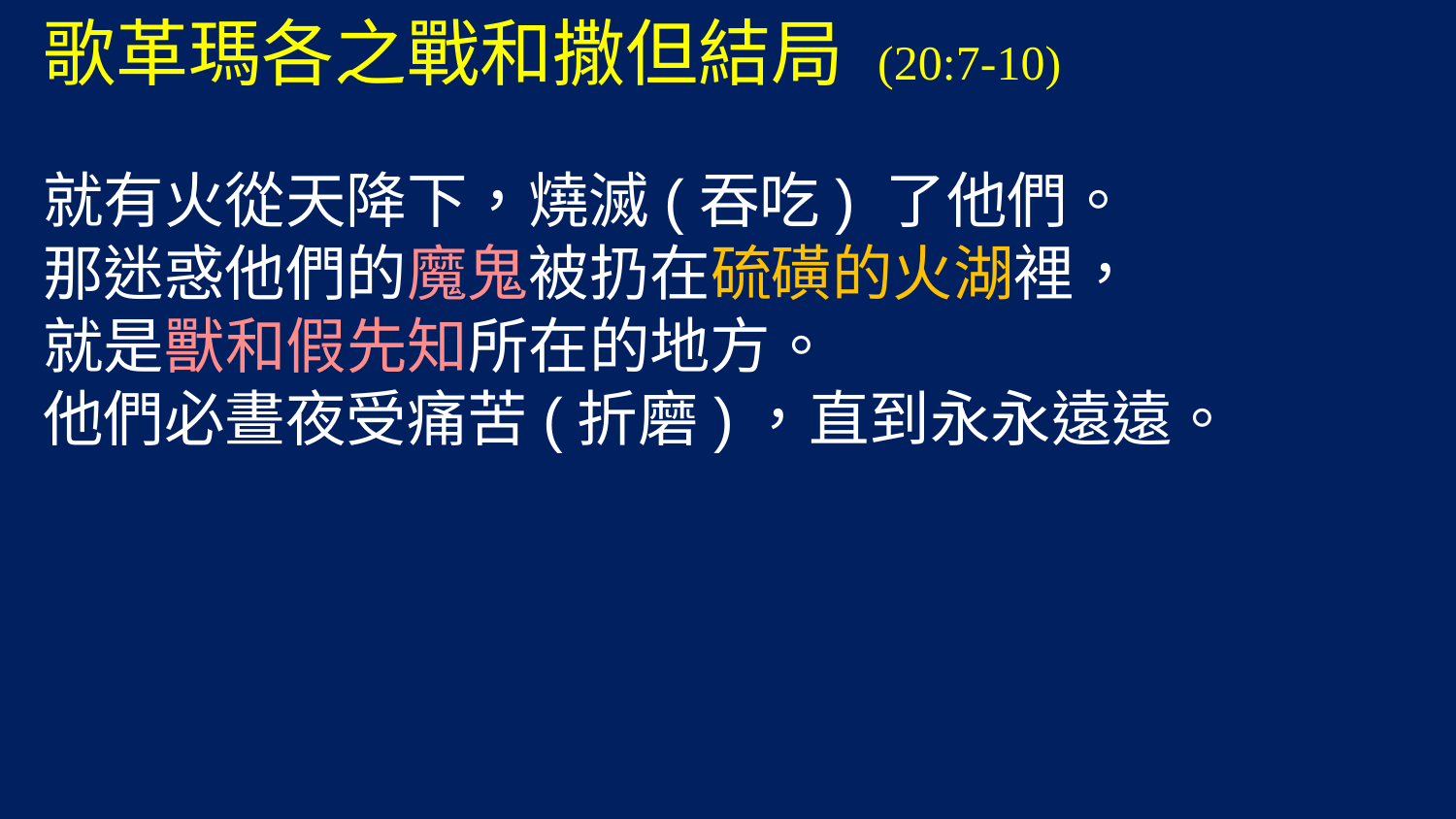

歌革瑪各之戰和撒但結局 (20:7-10)

就有火從天降下，燒滅(吞吃) 了他們。
那迷惑他們的魔鬼被扔在硫磺的火湖裡，
就是獸和假先知所在的地方。
他們必晝夜受痛苦(折磨)，直到永永遠遠。